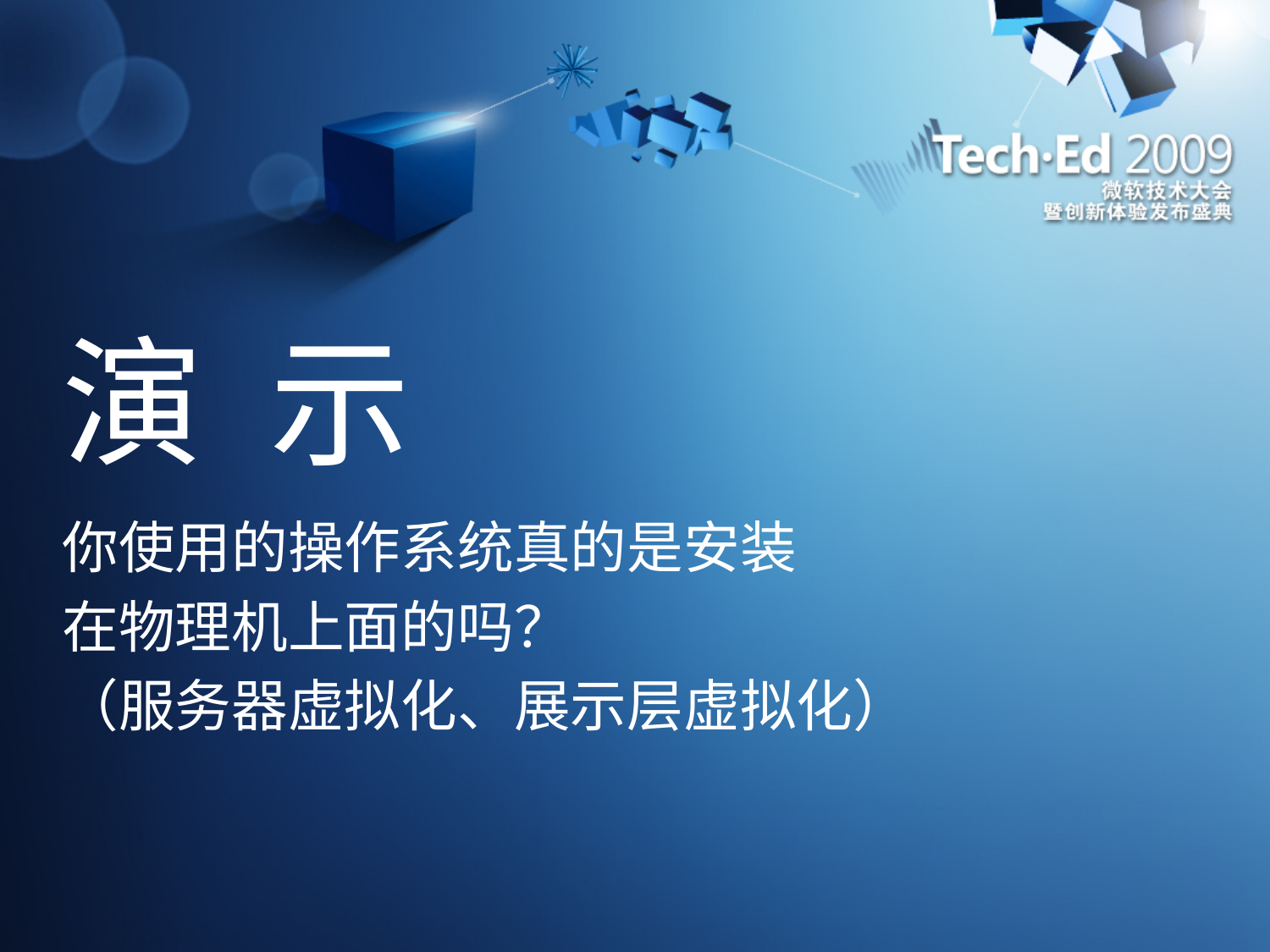

# 演 示
你使用的操作系统真的是安装
在物理机上面的吗？
（服务器虚拟化、展示层虚拟化）